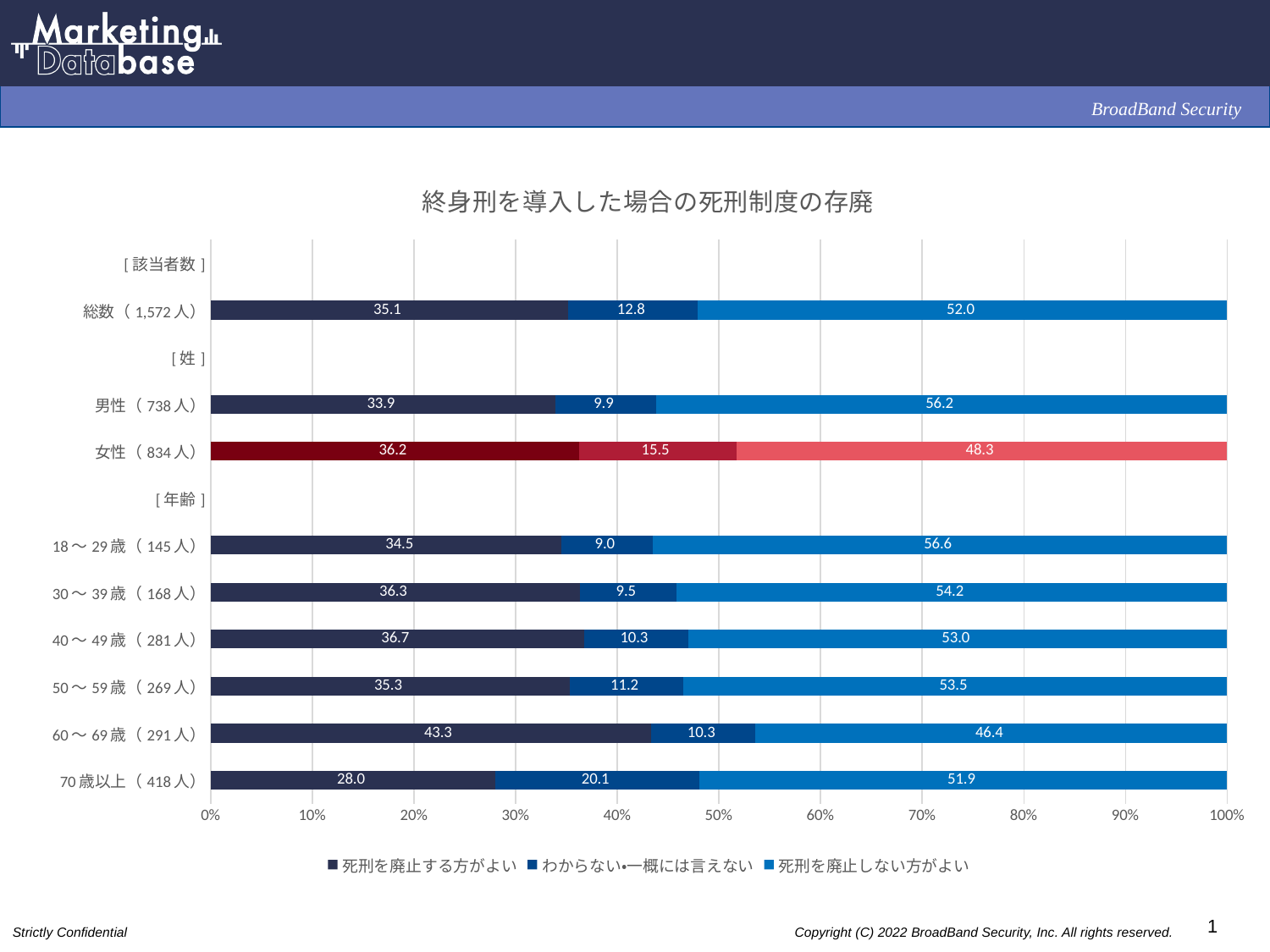

### Chart: 終身刑を導入した場合の死刑制度の存廃

| Category | 死刑を廃止する方がよい | わからない・一概には言えない | 死刑を廃止しない方がよい |
|---|---|---|---|
| [該当者数] | None | None | None |
| 総数（1,572人） | 35.1 | 12.8 | 52.0 |
| [姓] | None | None | None |
| 男性（738人） | 33.9 | 9.9 | 56.2 |
| 女性（834人） | 36.2 | 15.5 | 48.3 |
| [年齢] | None | None | None |
| 18～29歳（145人） | 34.5 | 9.0 | 56.6 |
| 30～39歳（168人） | 36.3 | 9.5 | 54.2 |
| 40～49歳（281人） | 36.7 | 10.3 | 53.0 |
| 50～59歳（269人） | 35.3 | 11.2 | 53.5 |
| 60～69歳（291人） | 43.3 | 10.3 | 46.4 |
| 70歳以上（418人） | 28.0 | 20.1 | 51.9 |